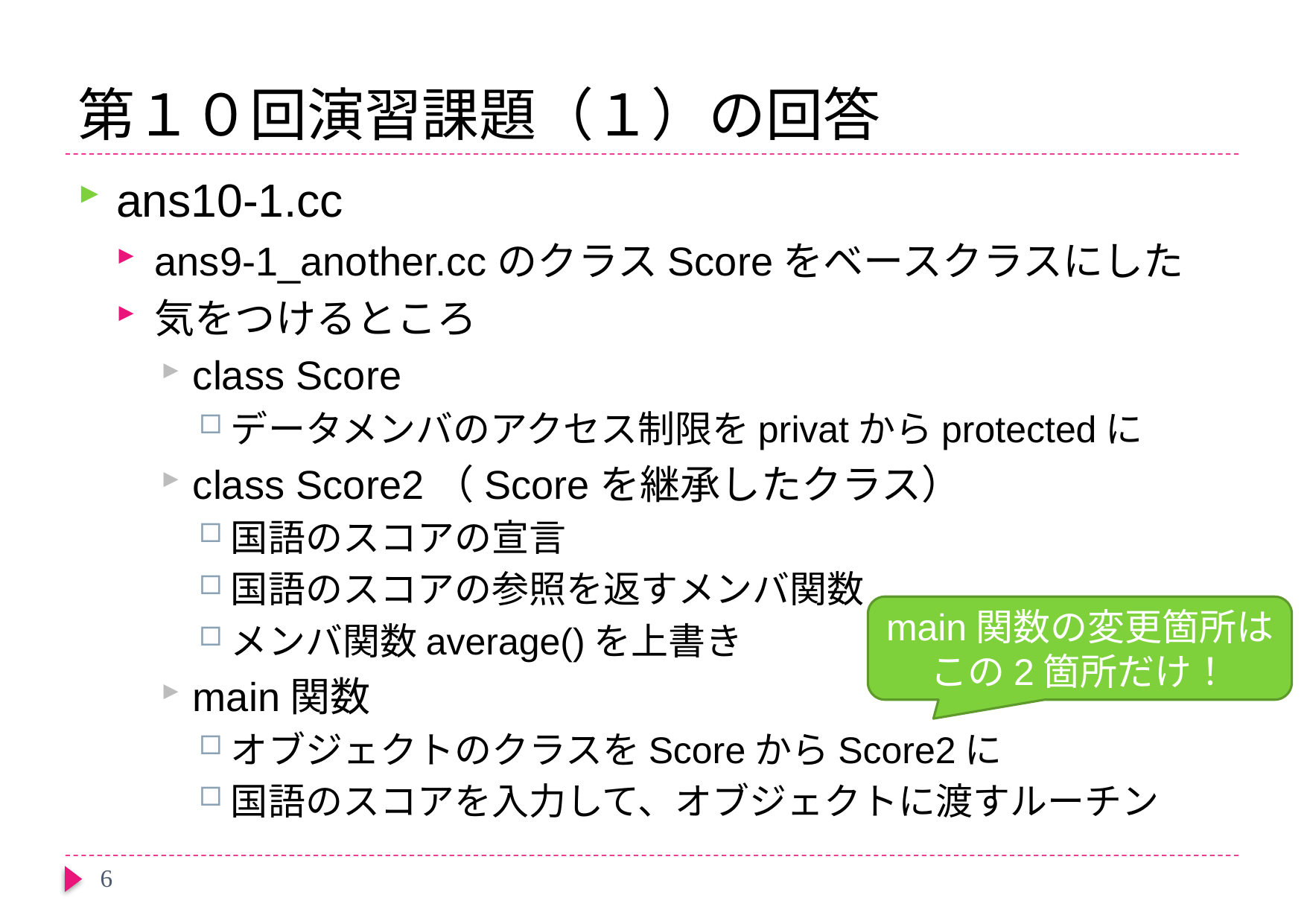

# 第１０回演習課題（１）の回答
ans10-1.cc
ans9-1_another.ccのクラスScoreをベースクラスにした
気をつけるところ
class Score
データメンバのアクセス制限をprivatからprotectedに
class Score2（Scoreを継承したクラス）
国語のスコアの宣言
国語のスコアの参照を返すメンバ関数
メンバ関数average()を上書き
main関数
オブジェクトのクラスをScoreからScore2に
国語のスコアを入力して、オブジェクトに渡すルーチン
main関数の変更箇所はこの2箇所だけ！
6